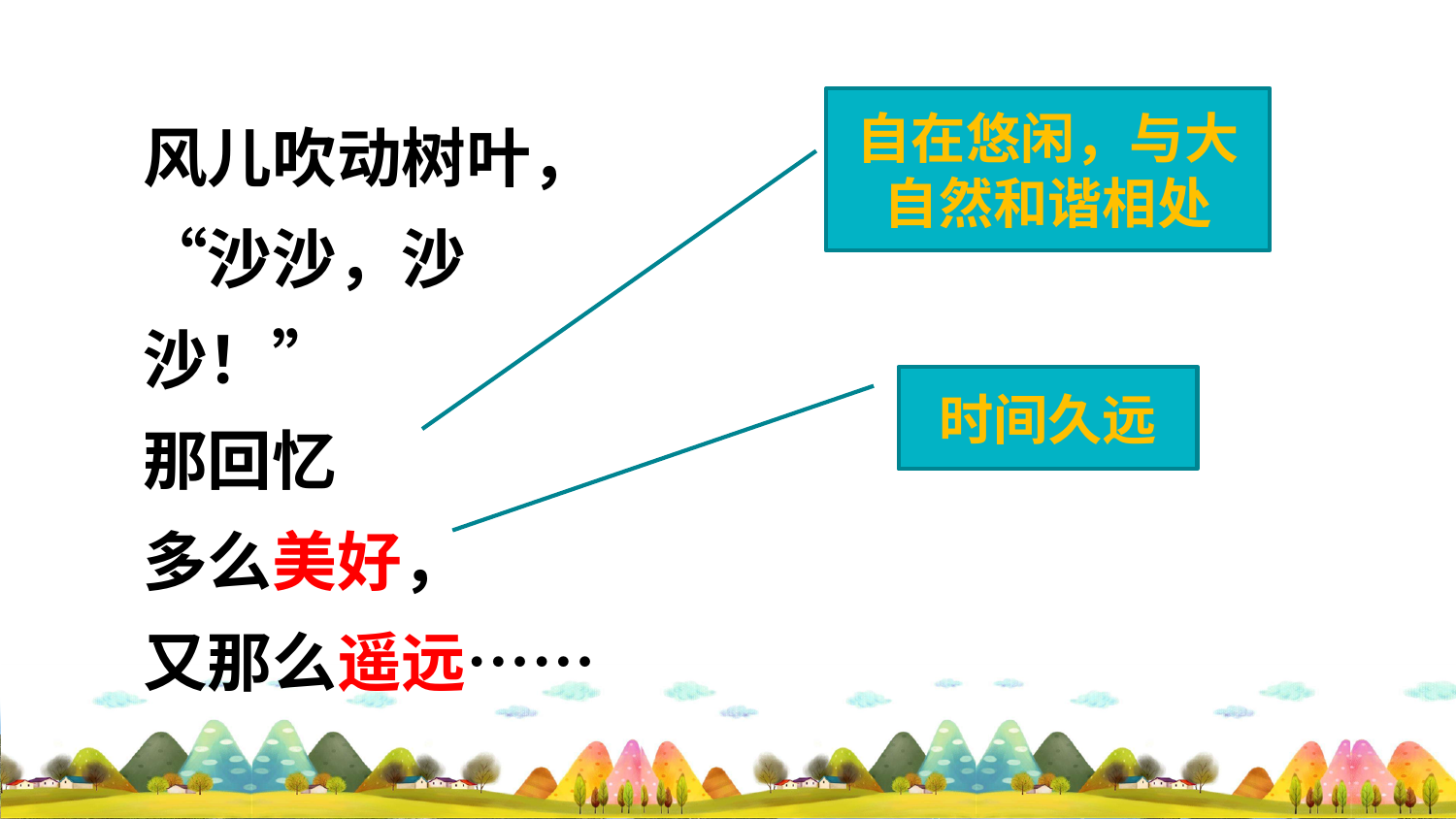

风儿吹动树叶，
“沙沙，沙沙！”
那回忆
多么美好，
又那么遥远……
自在悠闲，与大自然和谐相处
时间久远